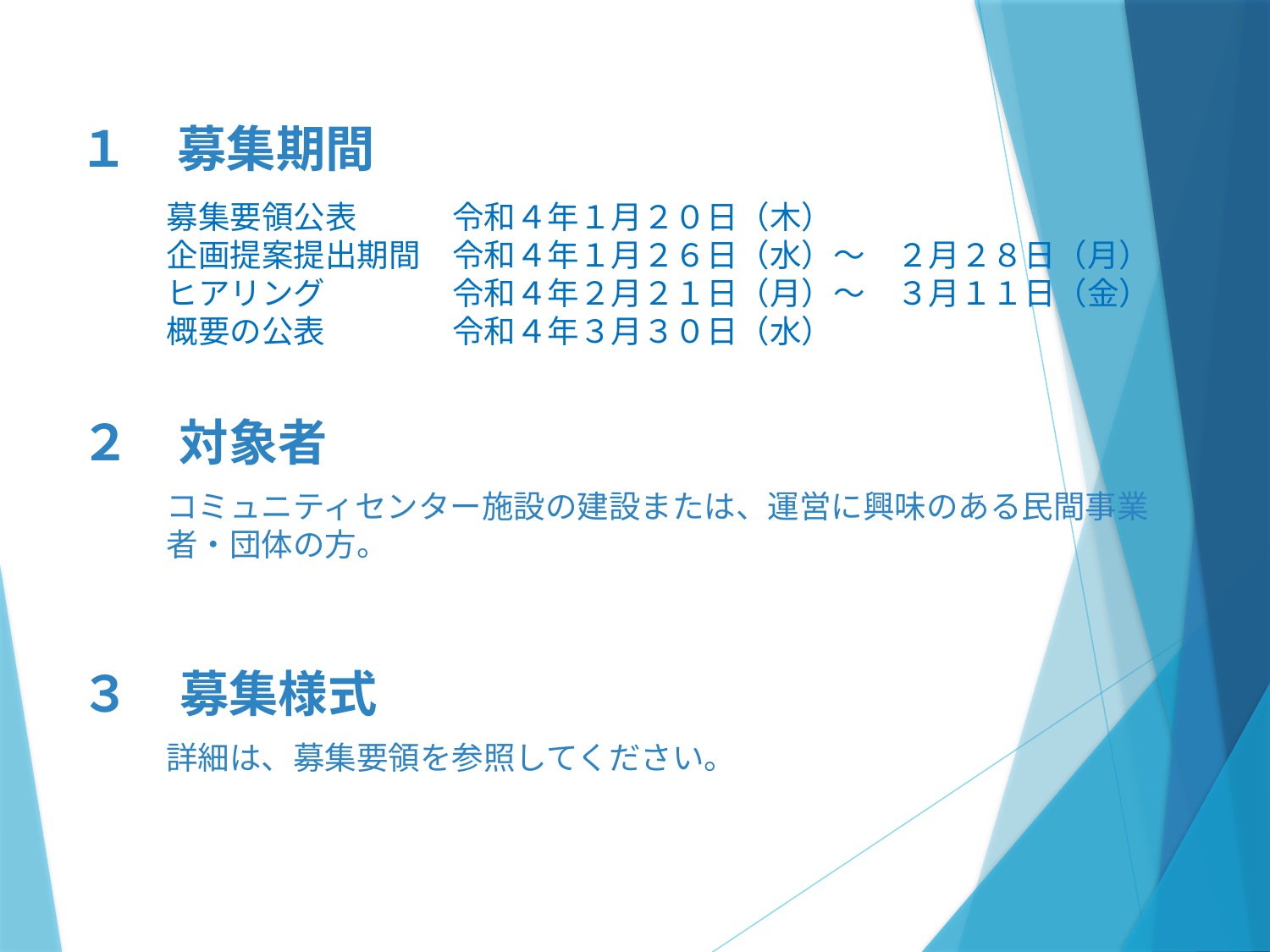

１　募集期間
募集要領公表　　　令和４年１月２０日（木）
企画提案提出期間　令和４年１月２６日（水）～　２月２８日（月）
ヒアリング　　　　令和４年２月２１日（月）～　３月１１日（金）
概要の公表　　　　令和４年３月３０日（水）
２　対象者
コミュニティセンター施設の建設または、運営に興味のある民間事業者・団体の方。
３　募集様式
詳細は、募集要領を参照してください。